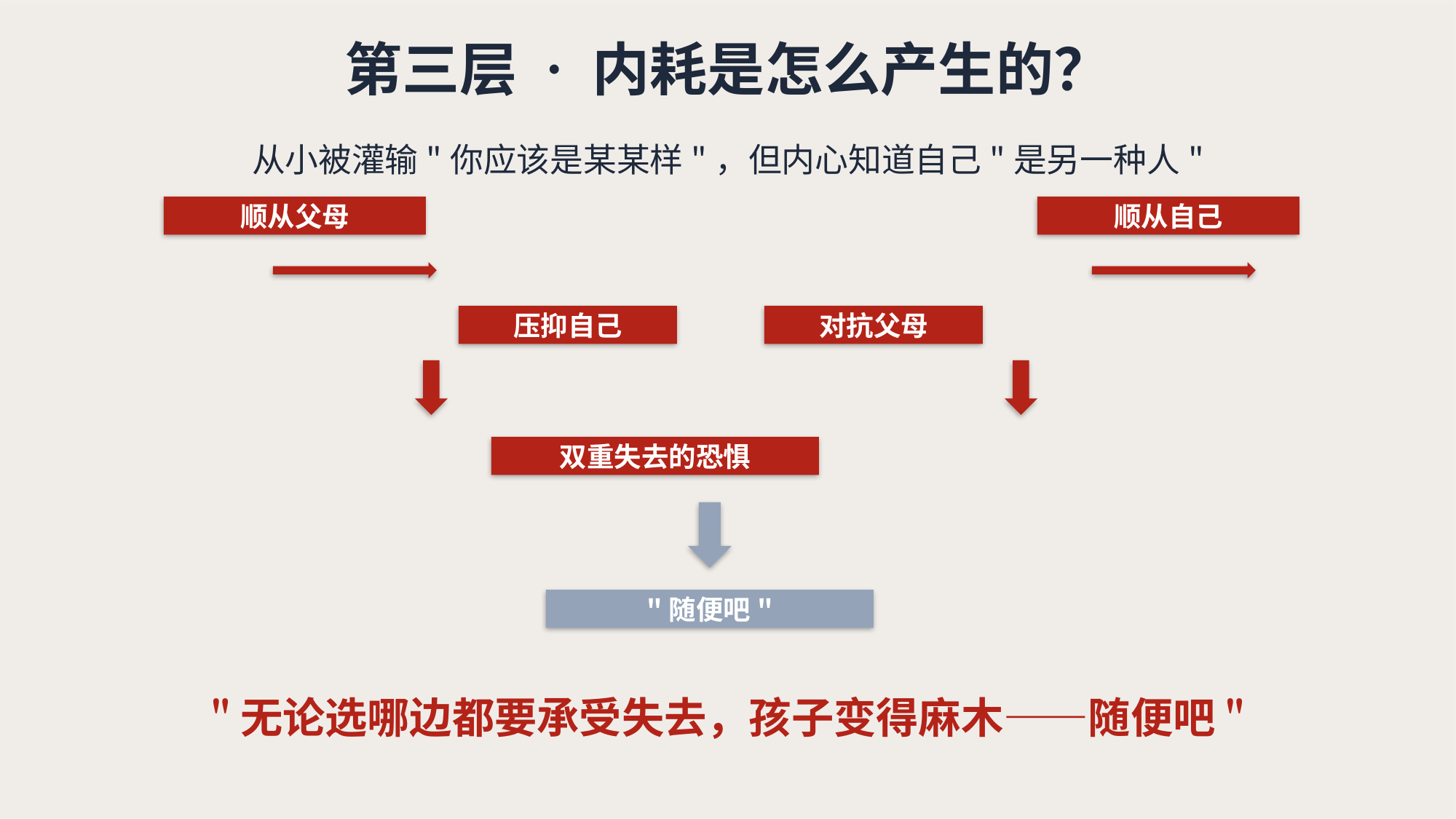

第三层 · 内耗是怎么产生的？
从小被灌输"你应该是某某样"，但内心知道自己"是另一种人"
顺从父母
顺从自己

压抑自己
对抗父母

双重失去的恐惧

"随便吧"
"无论选哪边都要承受失去，孩子变得麻木——随便吧"